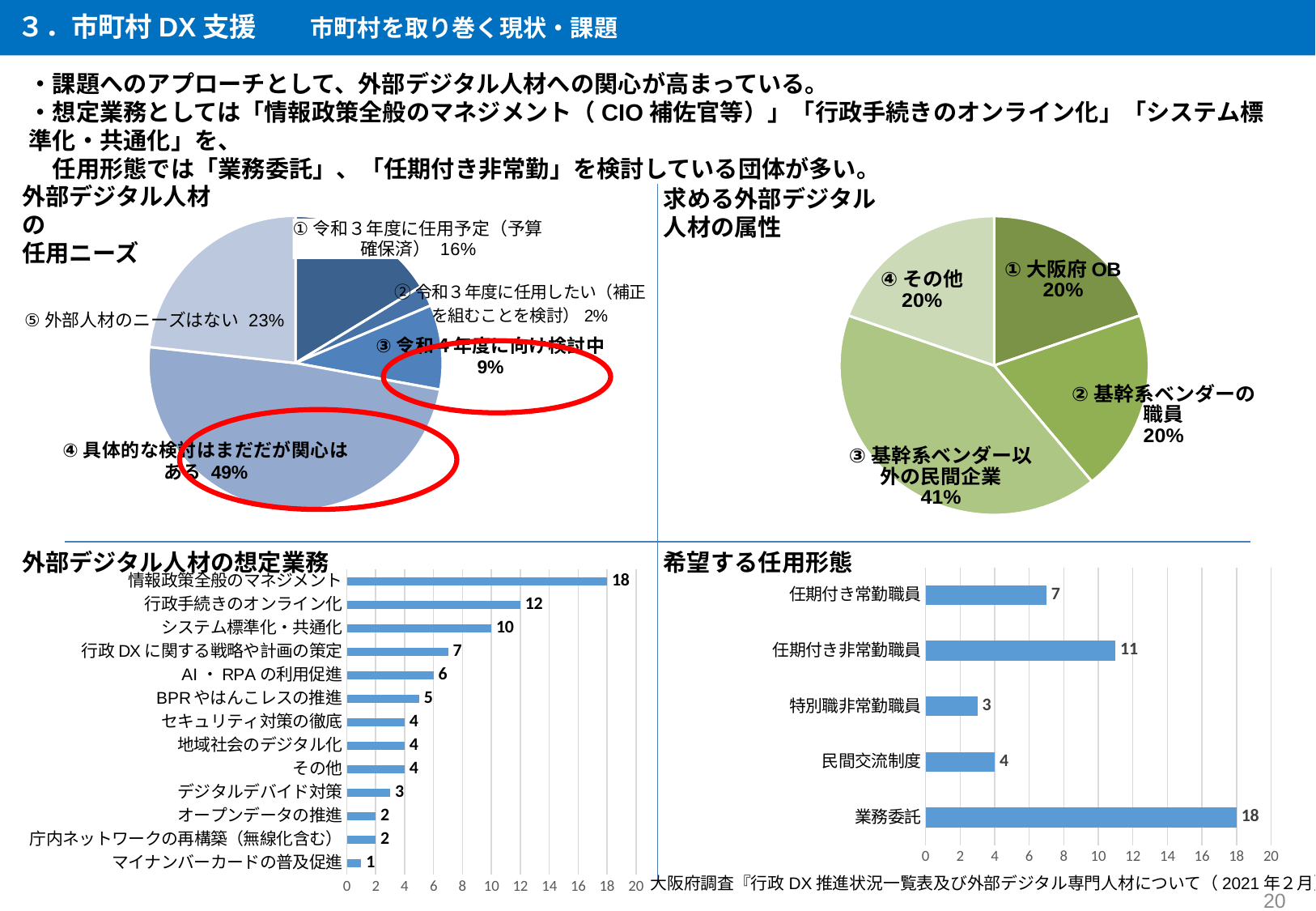

３．市町村DX支援　　市町村を取り巻く現状・課題
・課題へのアプローチとして、外部デジタル人材への関心が高まっている。
・想定業務としては「情報政策全般のマネジメント（CIO補佐官等）」「行政手続きのオンライン化」「システム標準化・共通化」を、
　任用形態では「業務委託」、「任期付き非常勤」を検討している団体が多い。

### Chart

| Category |  |
|---|---|
| ①令和３年度に任用予定（予算確保済） | 7.0 |
| ②令和３年度に任用したい（補正を組むことを検討） | 1.0 |
| ③令和４年度に向け検討中 | 4.0 |
| ④具体的な検討はまだだが関心はある | 21.0 |
| ⑤外部人材のニーズはない | 10.0 |
外部デジタル人材の
任用ニーズ
求める外部デジタル
人材の属性

### Chart

| Category |  |
|---|---|
| ①大阪府OB | 9.0 |
| ②基幹系ベンダーの職員 | 9.0 |
| ③基幹系ベンダー以外の民間企業 | 19.0 |
| ④その他 | 9.0 |

外部デジタル人材の想定業務
希望する任用形態

### Chart

| Category |  |
|---|---|
| 業務委託 | 18.0 |
| 民間交流制度 | 4.0 |
| 特別職非常勤職員 | 3.0 |
| 任期付き非常勤職員 | 11.0 |
| 任期付き常勤職員 | 7.0 |

### Chart

| Category |  |
|---|---|
| マイナンバーカードの普及促進 | 1.0 |
| 庁内ネットワークの再構築（無線化含む） | 2.0 |
| オープンデータの推進 | 2.0 |
| デジタルデバイド対策 | 3.0 |
| その他 | 4.0 |
| 地域社会のデジタル化 | 4.0 |
| セキュリティ対策の徹底 | 4.0 |
| BPRやはんこレスの推進 | 5.0 |
| AI・RPAの利用促進 | 6.0 |
| 行政DXに関する戦略や計画の策定 | 7.0 |
| システム標準化・共通化 | 10.0 |
| 行政手続きのオンライン化 | 12.0 |
| 情報政策全般のマネジメント | 18.0 |
大阪府調査『行政DX推進状況一覧表及び外部デジタル専門人材について（2021年２月）』
20